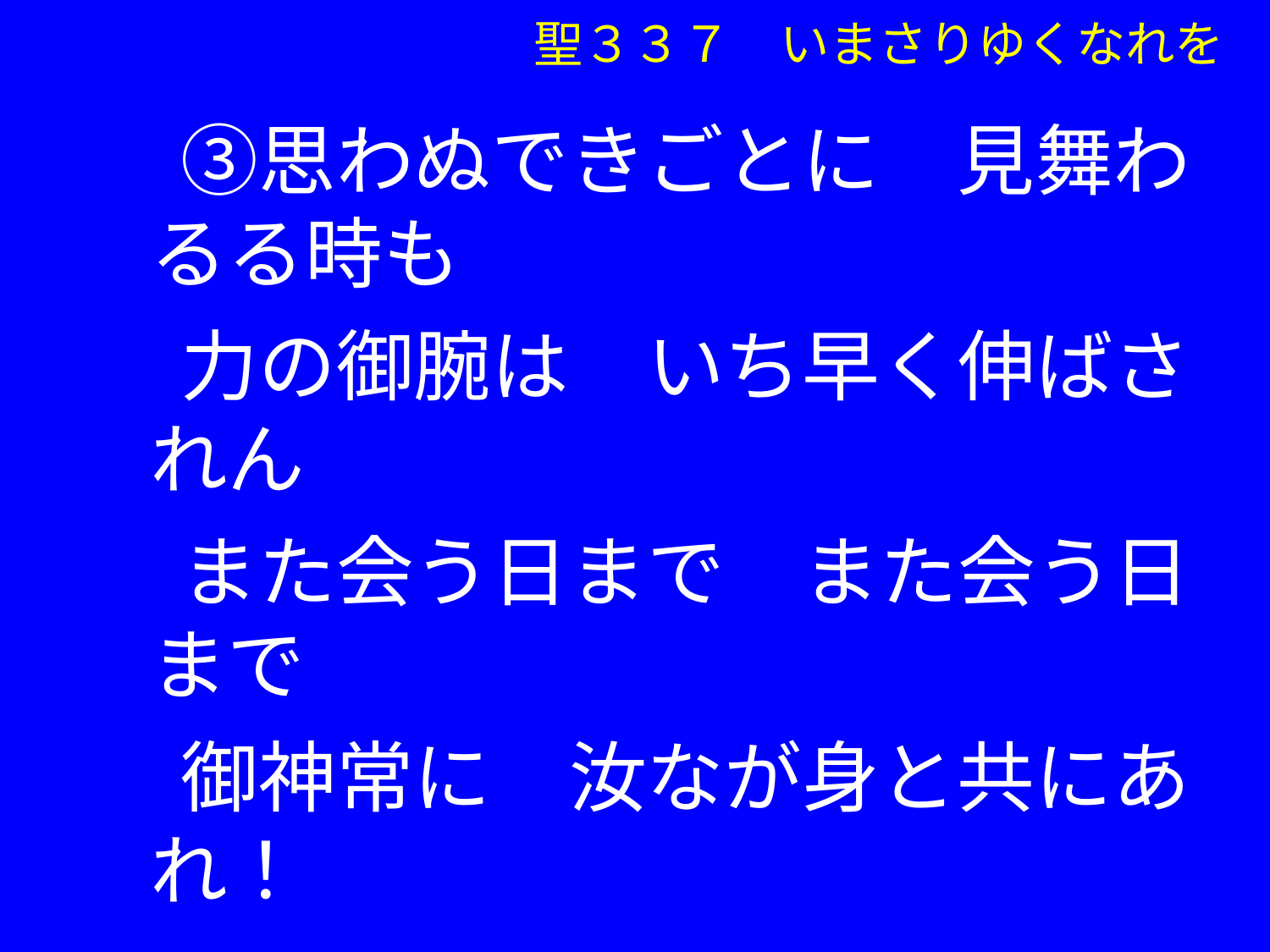

③思わぬできごとに　見舞わるる時も
　力の御腕は　いち早く伸ばされん
　また会う日まで　また会う日まで
　御神常に　汝なが身と共にあれ！

聖３３７　いまさりゆくなれを